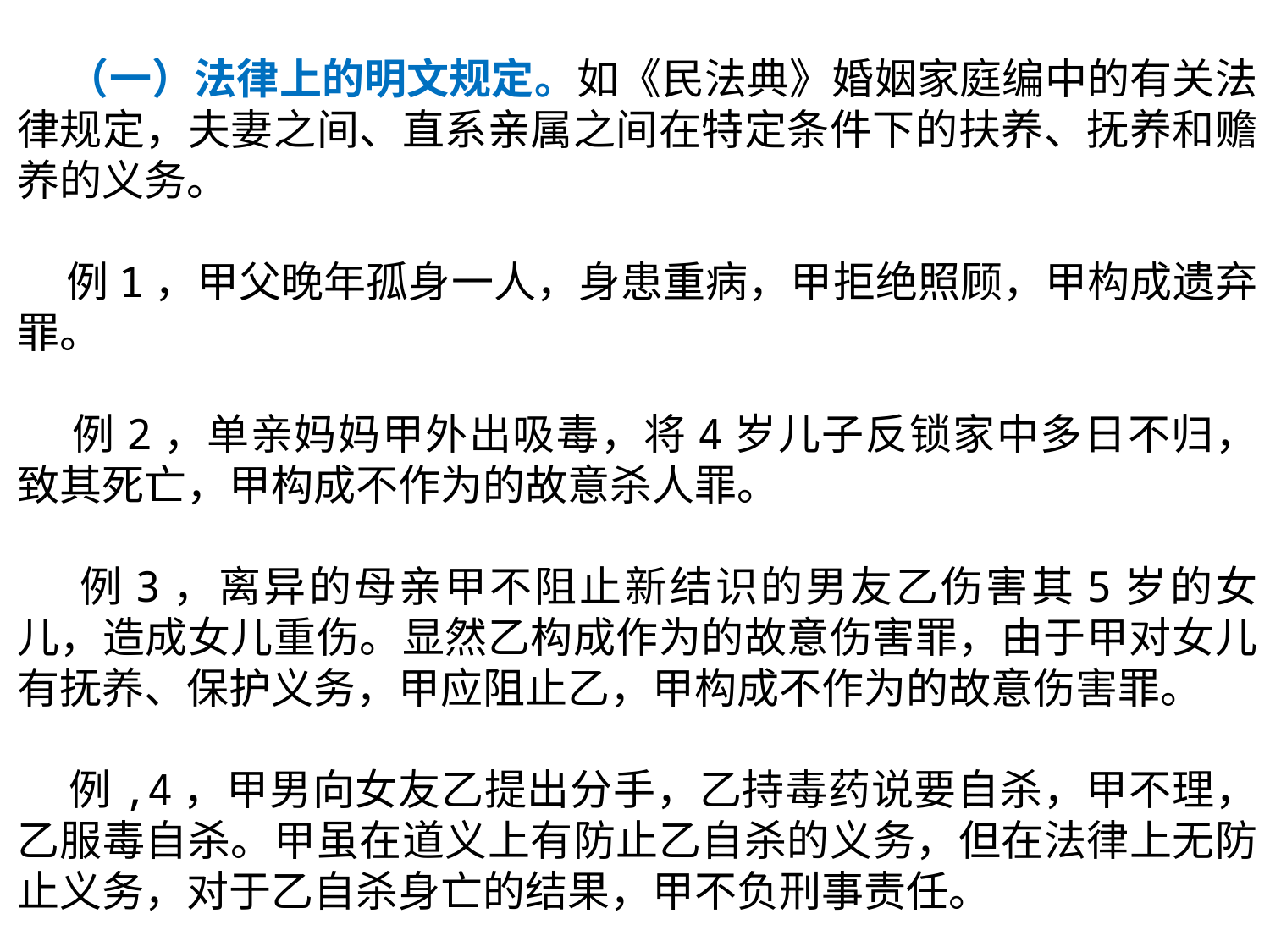

（一）法律上的明文规定。如《民法典》婚姻家庭编中的有关法律规定，夫妻之间、直系亲属之间在特定条件下的扶养、抚养和赡养的义务。

    例1，甲父晚年孤身一人，身患重病，甲拒绝照顾，甲构成遗弃罪。

    例2，单亲妈妈甲外出吸毒，将4岁儿子反锁家中多日不归，致其死亡，甲构成不作为的故意杀人罪。

    例3，离异的母亲甲不阻止新结识的男友乙伤害其5岁的女儿，造成女儿重伤。显然乙构成作为的故意伤害罪，由于甲对女儿有抚养、保护义务，甲应阻止乙，甲构成不作为的故意伤害罪。

    例,4，甲男向女友乙提出分手，乙持毒药说要自杀，甲不理，乙服毒自杀。甲虽在道义上有防止乙自杀的义务，但在法律上无防止义务，对于乙自杀身亡的结果，甲不负刑事责任。